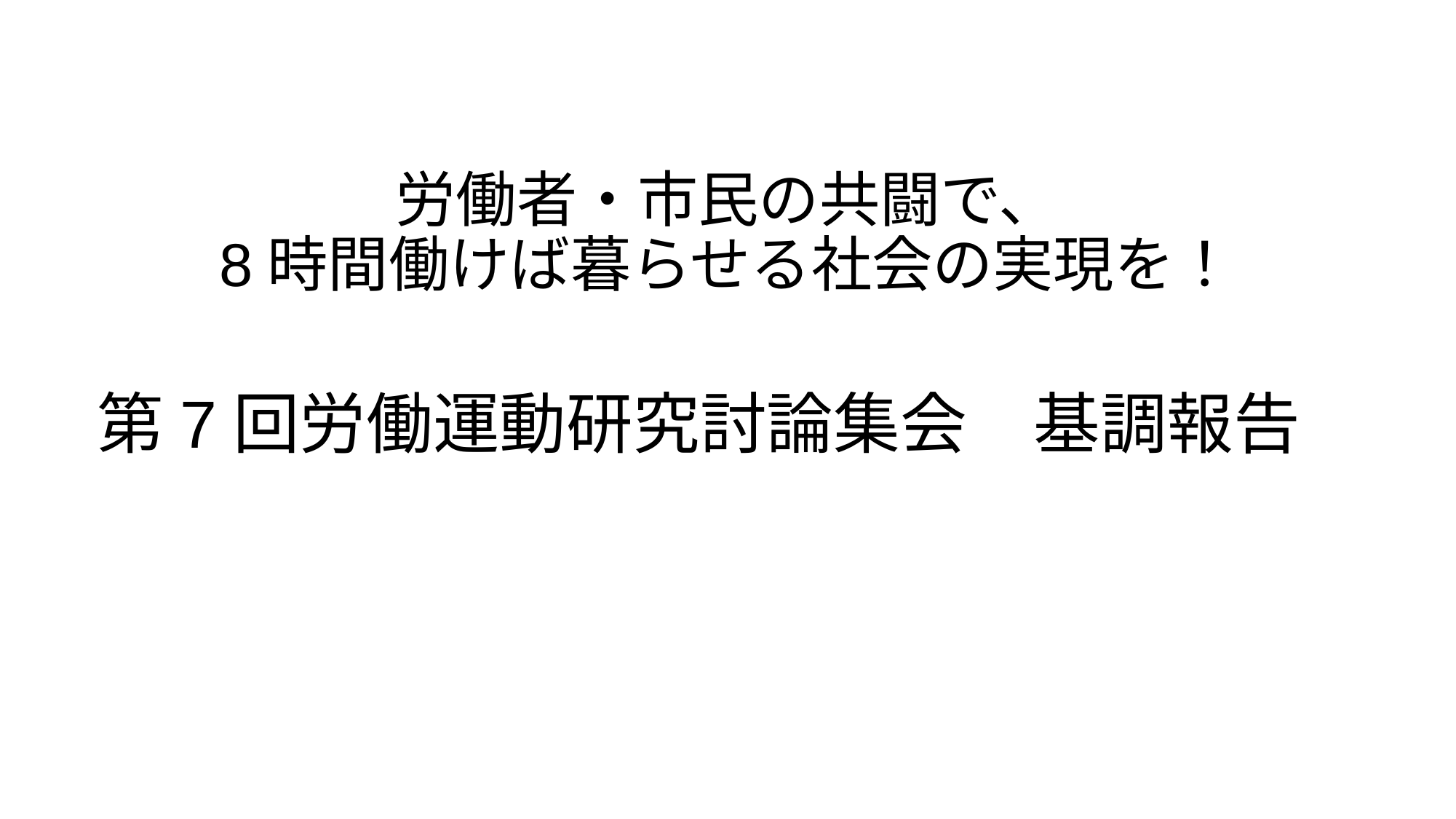

# 労働者・市民の共闘で、 8時間働けば暮らせる社会の実現を！
第7回労働運動研究討論集会　基調報告